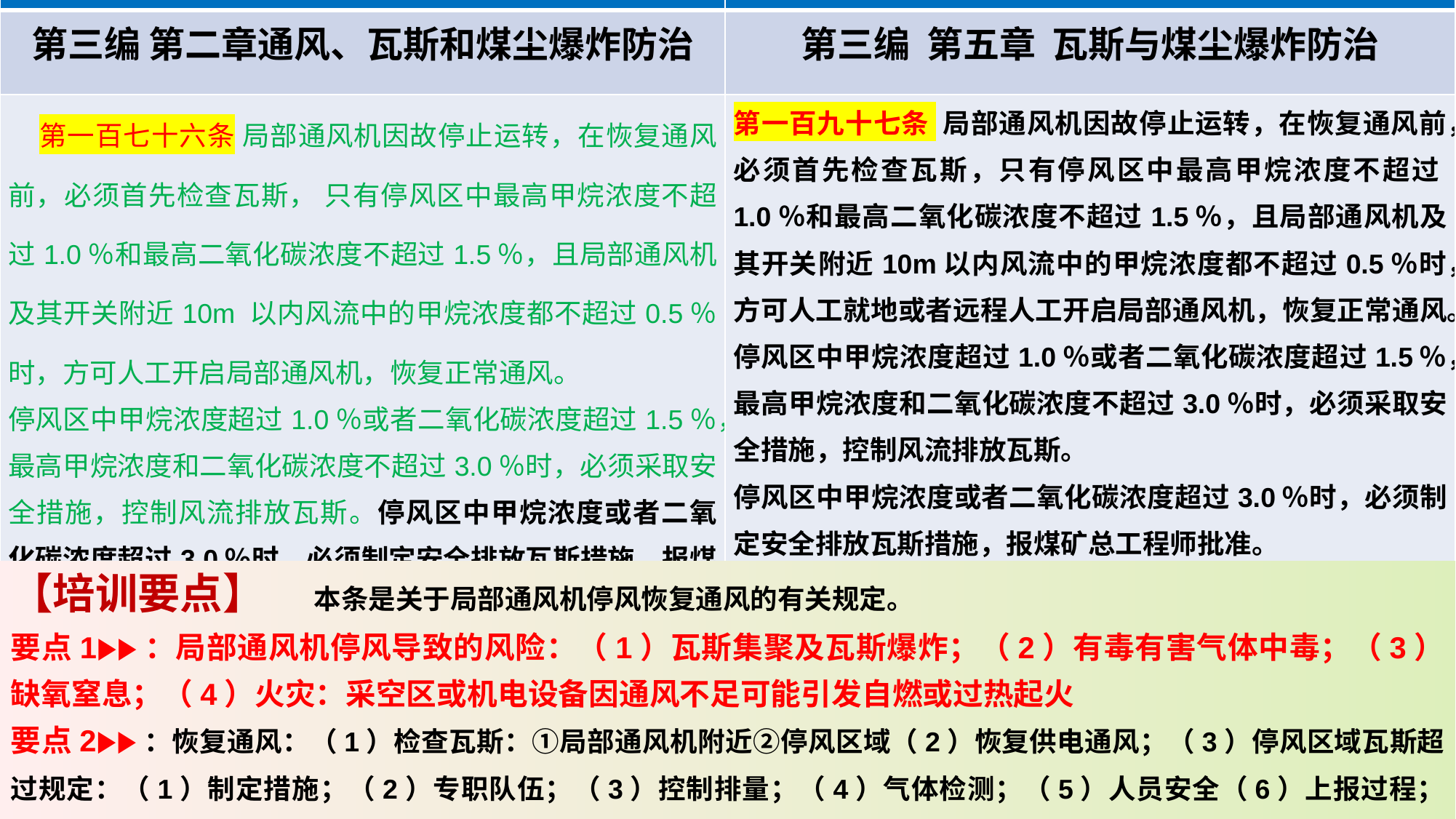

| 《煤矿安全规程》（2022版） | 《煤矿安全规程》（2025版） |
| --- | --- |
| 第三编 第二章通风、瓦斯和煤尘爆炸防治 | 第三编 第五章 瓦斯与煤尘爆炸防治 |
| 第一百七十六条 局部通风机因故停止运转，在恢复通风前，必须首先检查瓦斯， 只有停风区中最高甲烷浓度不超过1.0％和最高二氧化碳浓度不超过1.5％，且局部通风机及其开关附近10m 以内风流中的甲烷浓度都不超过0.5％时，方可人工开启局部通风机，恢复正常通风。 停风区中甲烷浓度超过1.0％或者二氧化碳浓度超过1.5％，最高甲烷浓度和二氧化碳浓度不超过3.0％时，必须采取安全措施，控制风流排放瓦斯。停风区中甲烷浓度或者二氧化碳浓度超过3.0％时，必须制定安全排放瓦斯措施，报煤矿总工程师批准。 | 第一百九十七条 局部通风机因故停止运转，在恢复通风前，必须首先检查瓦斯，只有停风区中最高甲烷浓度不超过1.0％和最高二氧化碳浓度不超过1.5％，且局部通风机及其开关附近10m以内风流中的甲烷浓度都不超过0.5％时，方可人工就地或者远程人工开启局部通风机，恢复正常通风。 停风区中甲烷浓度超过1.0％或者二氧化碳浓度超过1.5％，最高甲烷浓度和二氧化碳浓度不超过3.0％时，必须采取安全措施，控制风流排放瓦斯。 停风区中甲烷浓度或者二氧化碳浓度超过3.0％时，必须制定安全排放瓦斯措施，报煤矿总工程师批准。 |
【培训要点】      本条是关于局部通风机停风恢复通风的有关规定。
要点1▶▶：局部通风机停风导致的风险：（1）瓦斯集聚及瓦斯爆炸；（2）有毒有害气体中毒；（3）缺氧窒息；（4）火灾：采空区或机电设备因通风不足可能引发自燃或过热起火‌
要点2▶▶：恢复通风：（1）检查瓦斯：①局部通风机附近②停风区域（2）恢复供电通风；（3）停风区域瓦斯超过规定：（1）制定措施；（2）专职队伍；（3）控制排量；（4）气体检测；（5）人员安全（6）上报过程；（7）及时记录